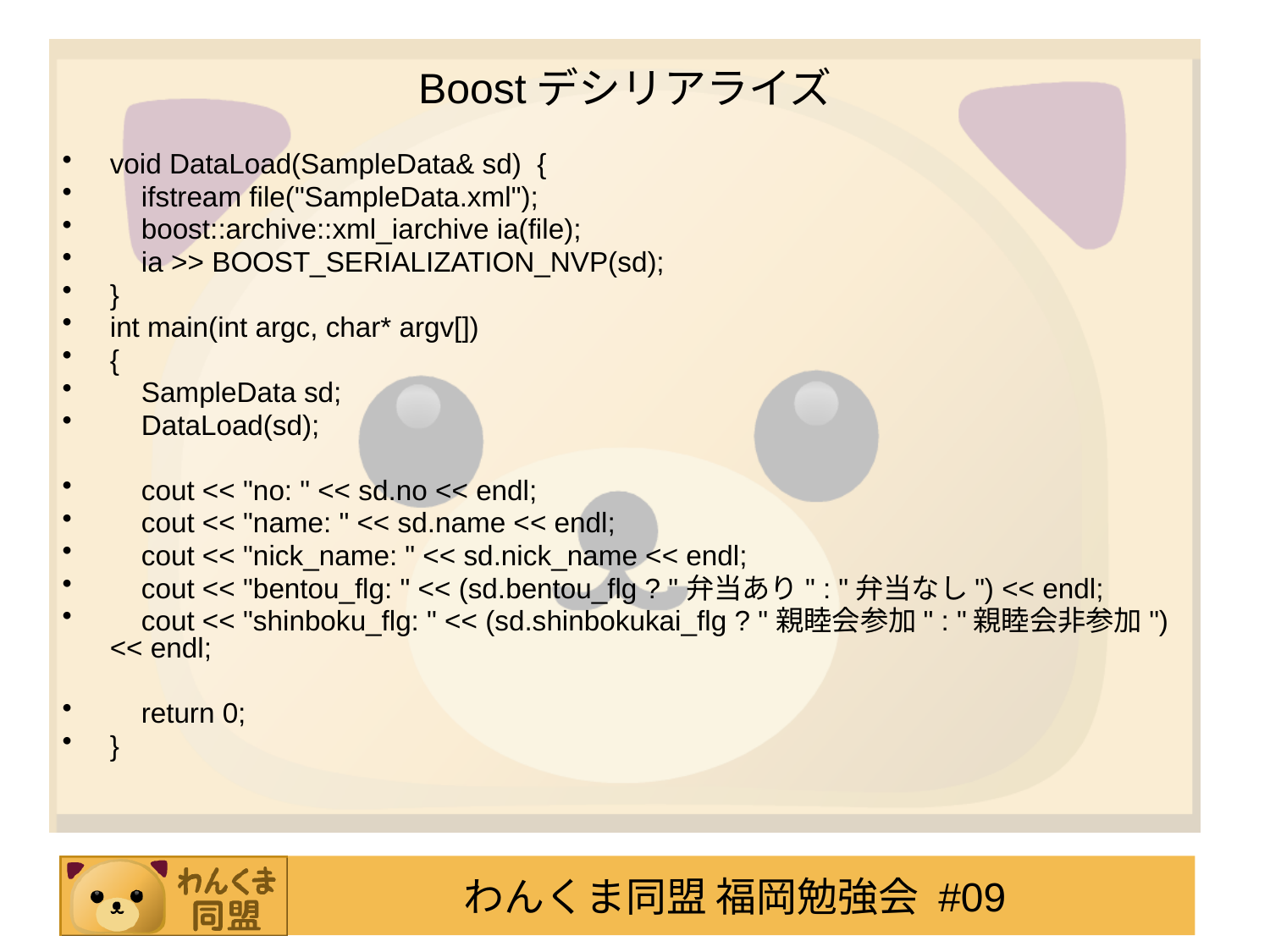

# Boostデシリアライズ
void DataLoad(SampleData& sd)  {
    ifstream file("SampleData.xml");
    boost::archive::xml_iarchive ia(file);
    ia >> BOOST_SERIALIZATION_NVP(sd);
}
int main(int argc, char* argv[])
{
    SampleData sd;
    DataLoad(sd);

    cout << "no: " << sd.no << endl;
    cout << "name: " << sd.name << endl;
    cout << "nick_name: " << sd.nick_name << endl;
    cout << "bentou_flg: " << (sd.bentou_flg ? "弁当あり" : "弁当なし") << endl;
    cout << "shinboku_flg: " << (sd.shinbokukai_flg ? "親睦会参加" : "親睦会非参加") << endl;

    return 0;
}